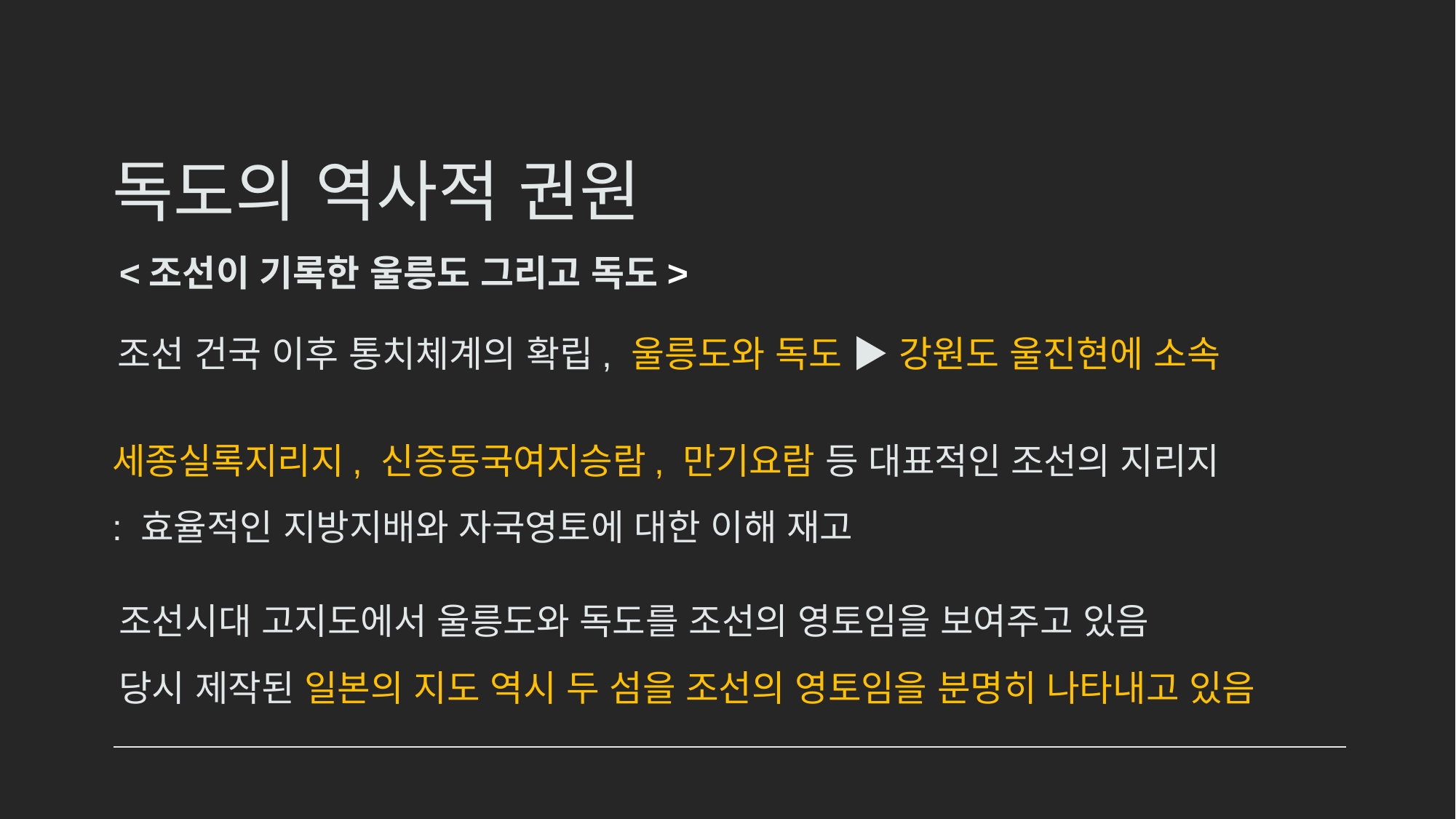

# 독도의 역사적 권원
<조선이 기록한 울릉도 그리고 독도>
조선 건국 이후 통치체계의 확립, 울릉도와 독도 ▶ 강원도 울진현에 소속
세종실록지리지, 신증동국여지승람, 만기요람 등 대표적인 조선의 지리지
: 효율적인 지방지배와 자국영토에 대한 이해 재고
조선시대 고지도에서 울릉도와 독도를 조선의 영토임을 보여주고 있음
당시 제작된 일본의 지도 역시 두 섬을 조선의 영토임을 분명히 나타내고 있음